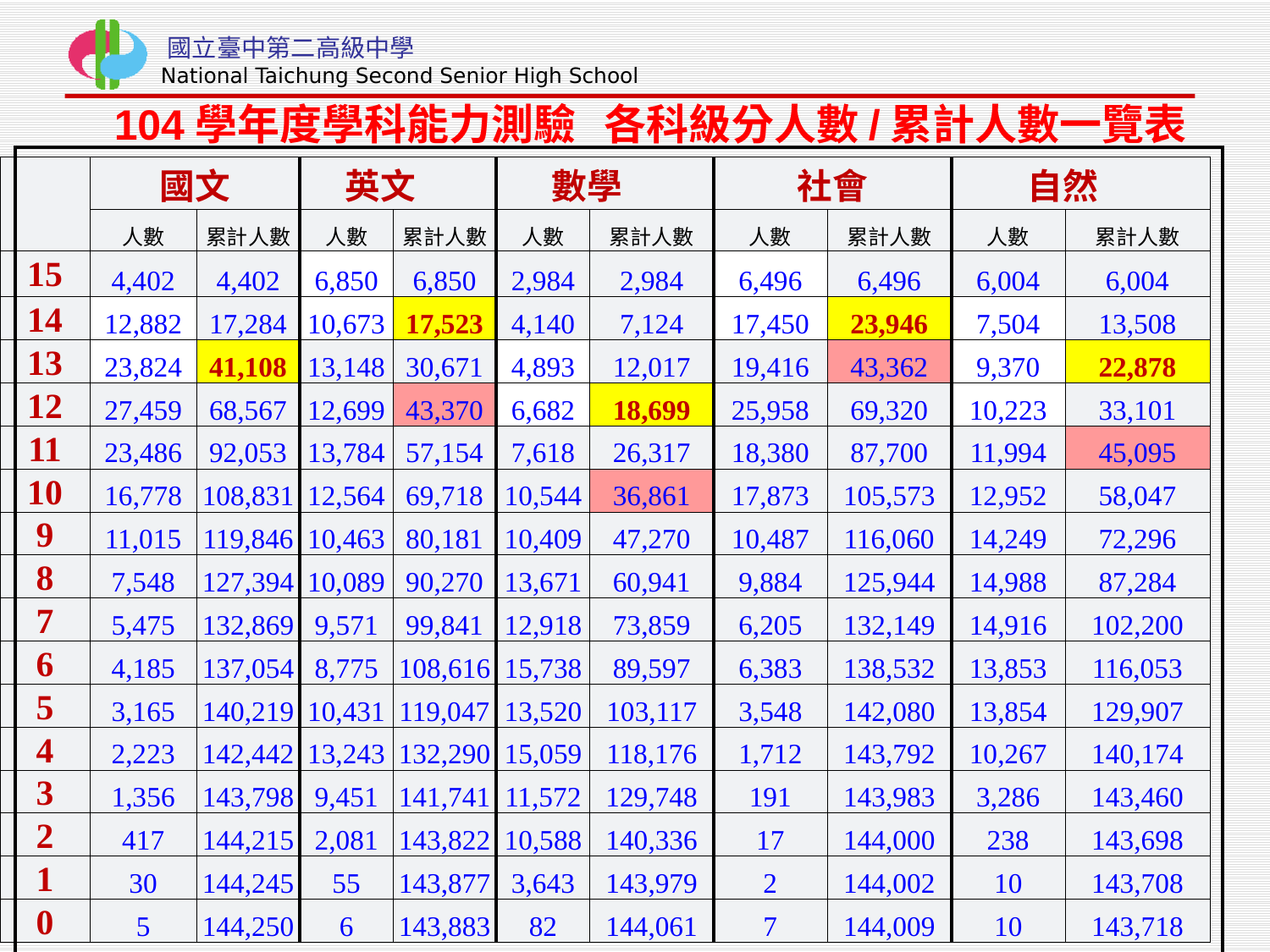

# 104學年度學科能力測驗   各科級分人數/累計人數一覽表
|  |
| --- |
|  | 國文 |  | 英文 |  | 數學 |  | 社會 |  | 自然 |  |
| --- | --- | --- | --- | --- | --- | --- | --- | --- | --- | --- |
|  | 人數 | 累計人數 | 人數 | 累計人數 | 人數 | 累計人數 | 人數 | 累計人數 | 人數 | 累計人數 |
| 15 | 4,402 | 4,402 | 6,850 | 6,850 | 2,984 | 2,984 | 6,496 | 6,496 | 6,004 | 6,004 |
| 14 | 12,882 | 17,284 | 10,673 | 17,523 | 4,140 | 7,124 | 17,450 | 23,946 | 7,504 | 13,508 |
| 13 | 23,824 | 41,108 | 13,148 | 30,671 | 4,893 | 12,017 | 19,416 | 43,362 | 9,370 | 22,878 |
| 12 | 27,459 | 68,567 | 12,699 | 43,370 | 6,682 | 18,699 | 25,958 | 69,320 | 10,223 | 33,101 |
| 11 | 23,486 | 92,053 | 13,784 | 57,154 | 7,618 | 26,317 | 18,380 | 87,700 | 11,994 | 45,095 |
| 10 | 16,778 | 108,831 | 12,564 | 69,718 | 10,544 | 36,861 | 17,873 | 105,573 | 12,952 | 58,047 |
| 9 | 11,015 | 119,846 | 10,463 | 80,181 | 10,409 | 47,270 | 10,487 | 116,060 | 14,249 | 72,296 |
| 8 | 7,548 | 127,394 | 10,089 | 90,270 | 13,671 | 60,941 | 9,884 | 125,944 | 14,988 | 87,284 |
| 7 | 5,475 | 132,869 | 9,571 | 99,841 | 12,918 | 73,859 | 6,205 | 132,149 | 14,916 | 102,200 |
| 6 | 4,185 | 137,054 | 8,775 | 108,616 | 15,738 | 89,597 | 6,383 | 138,532 | 13,853 | 116,053 |
| 5 | 3,165 | 140,219 | 10,431 | 119,047 | 13,520 | 103,117 | 3,548 | 142,080 | 13,854 | 129,907 |
| 4 | 2,223 | 142,442 | 13,243 | 132,290 | 15,059 | 118,176 | 1,712 | 143,792 | 10,267 | 140,174 |
| 3 | 1,356 | 143,798 | 9,451 | 141,741 | 11,572 | 129,748 | 191 | 143,983 | 3,286 | 143,460 |
| 2 | 417 | 144,215 | 2,081 | 143,822 | 10,588 | 140,336 | 17 | 144,000 | 238 | 143,698 |
| 1 | 30 | 144,245 | 55 | 143,877 | 3,643 | 143,979 | 2 | 144,002 | 10 | 143,708 |
| 0 | 5 | 144,250 | 6 | 143,883 | 82 | 144,061 | 7 | 144,009 | 10 | 143,718 |